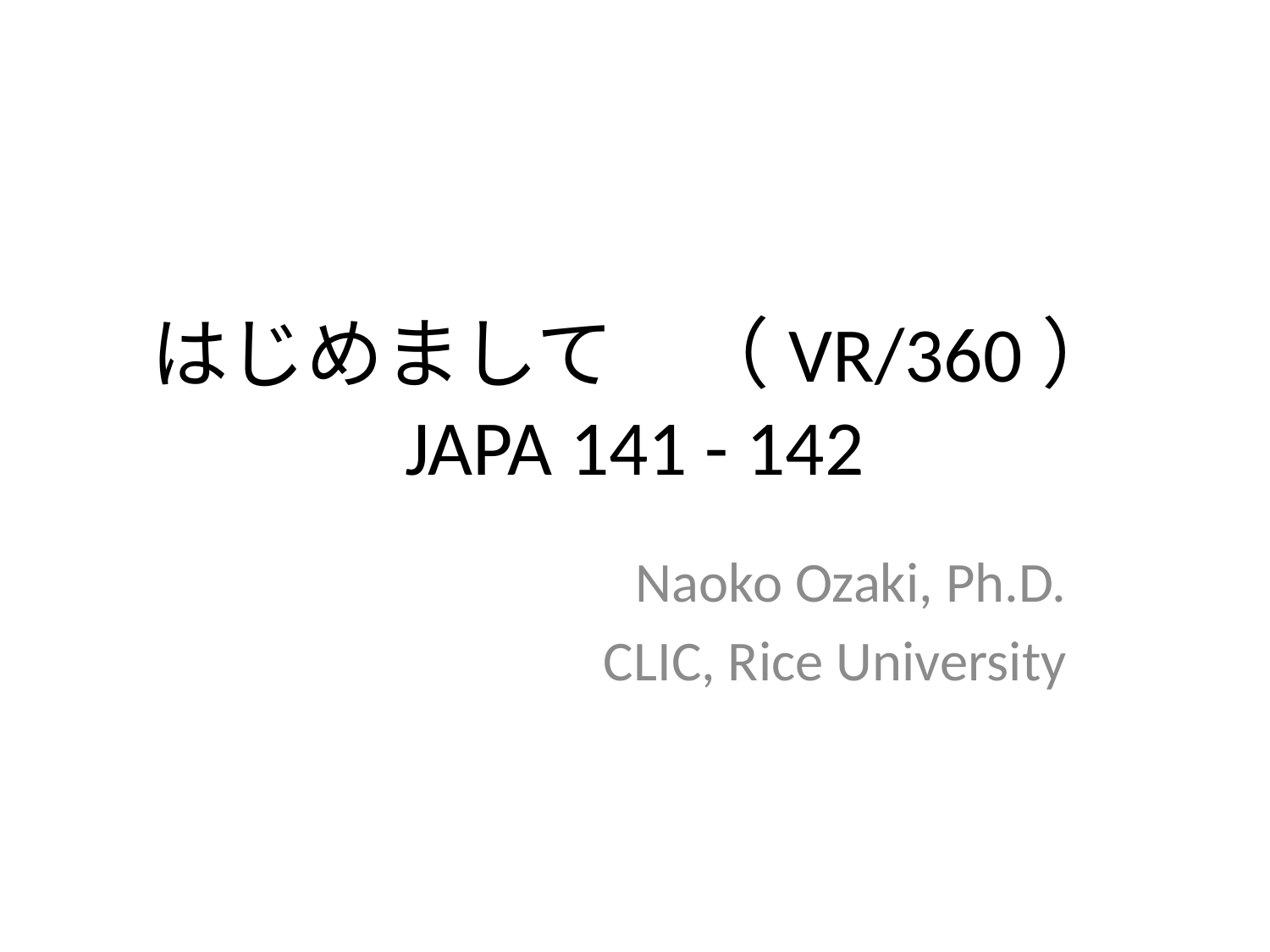

# はじめまして　（VR/360） JAPA 141 - 142
Naoko Ozaki, Ph.D.
CLIC, Rice University